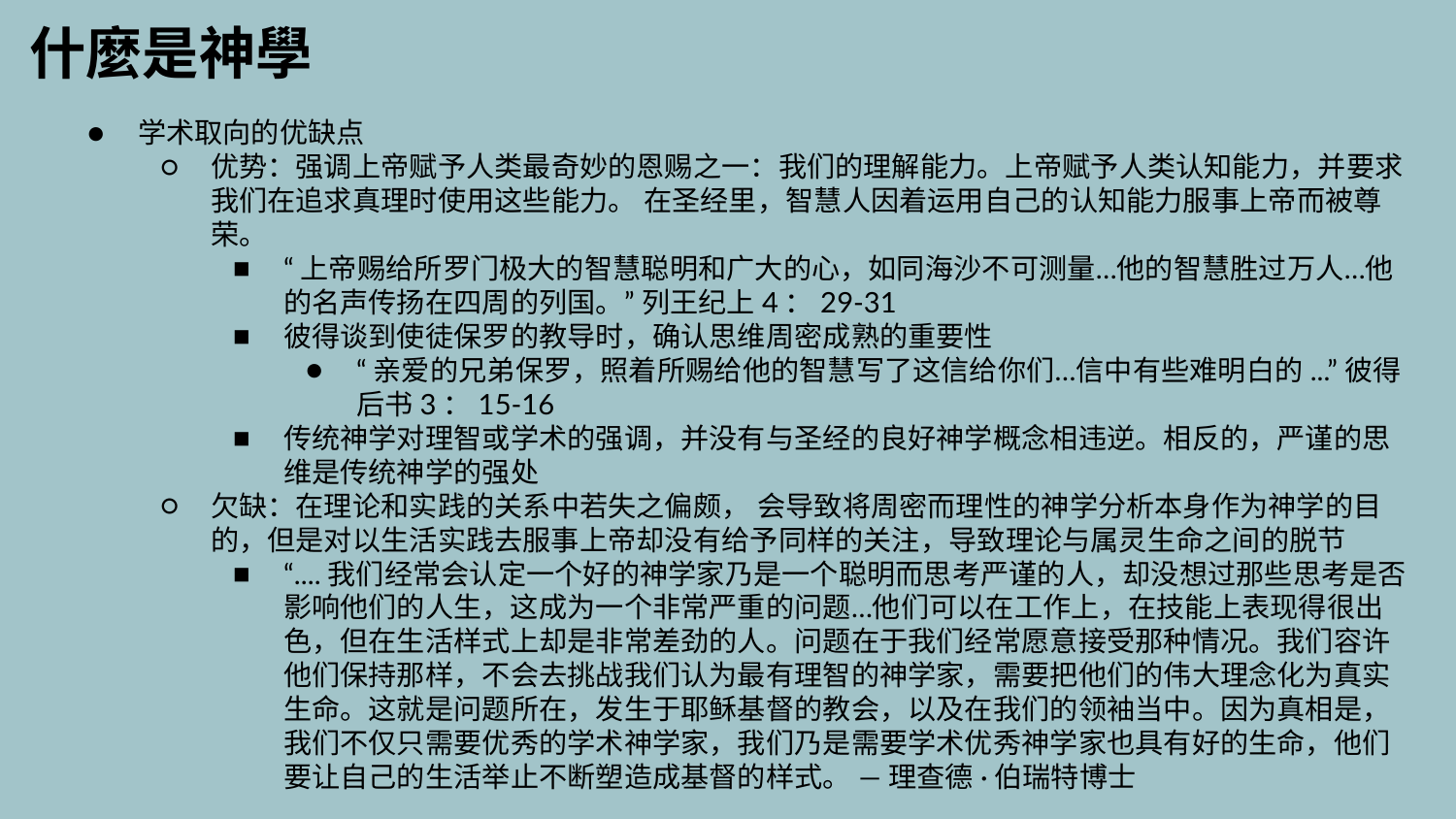

什麼是神學
学术取向的优缺点
优势：强调上帝赋予人类最奇妙的恩赐之一：我们的理解能力。上帝赋予人类认知能力，并要求我们在追求真理时使用这些能力。 在圣经里，智慧人因着运用自己的认知能力服事上帝而被尊荣。
“上帝赐给所罗门极大的智慧聪明和广大的心，如同海沙不可测量…他的智慧胜过万人…他的名声传扬在四周的列国。” 列王纪上4：29-31
彼得谈到使徒保罗的教导时，确认思维周密成熟的重要性
“亲爱的兄弟保罗，照着所赐给他的智慧写了这信给你们…信中有些难明白的...”彼得后书3：15-16
传统神学对理智或学术的强调，并没有与圣经的良好神学概念相违逆。相反的，严谨的思维是传统神学的强处
欠缺：在理论和实践的关系中若失之偏颇， 会导致将周密而理性的神学分析本身作为神学的目的，但是对以生活实践去服事上帝却没有给予同样的关注，导致理论与属灵生命之间的脱节
“....我们经常会认定一个好的神学家乃是一个聪明而思考严谨的人，却没想过那些思考是否影响他们的人生，这成为一个非常严重的问题…他们可以在工作上，在技能上表现得很出色，但在生活样式上却是非常差劲的人。问题在于我们经常愿意接受那种情况。我们容许他们保持那样，不会去挑战我们认为最有理智的神学家，需要把他们的伟大理念化为真实生命。这就是问题所在，发生于耶稣基督的教会，以及在我们的领袖当中。因为真相是，我们不仅只需要优秀的学术神学家，我们乃是需要学术优秀神学家也具有好的生命，他们要让自己的生活举止不断塑造成基督的样式。 — 理查德·伯瑞特博士